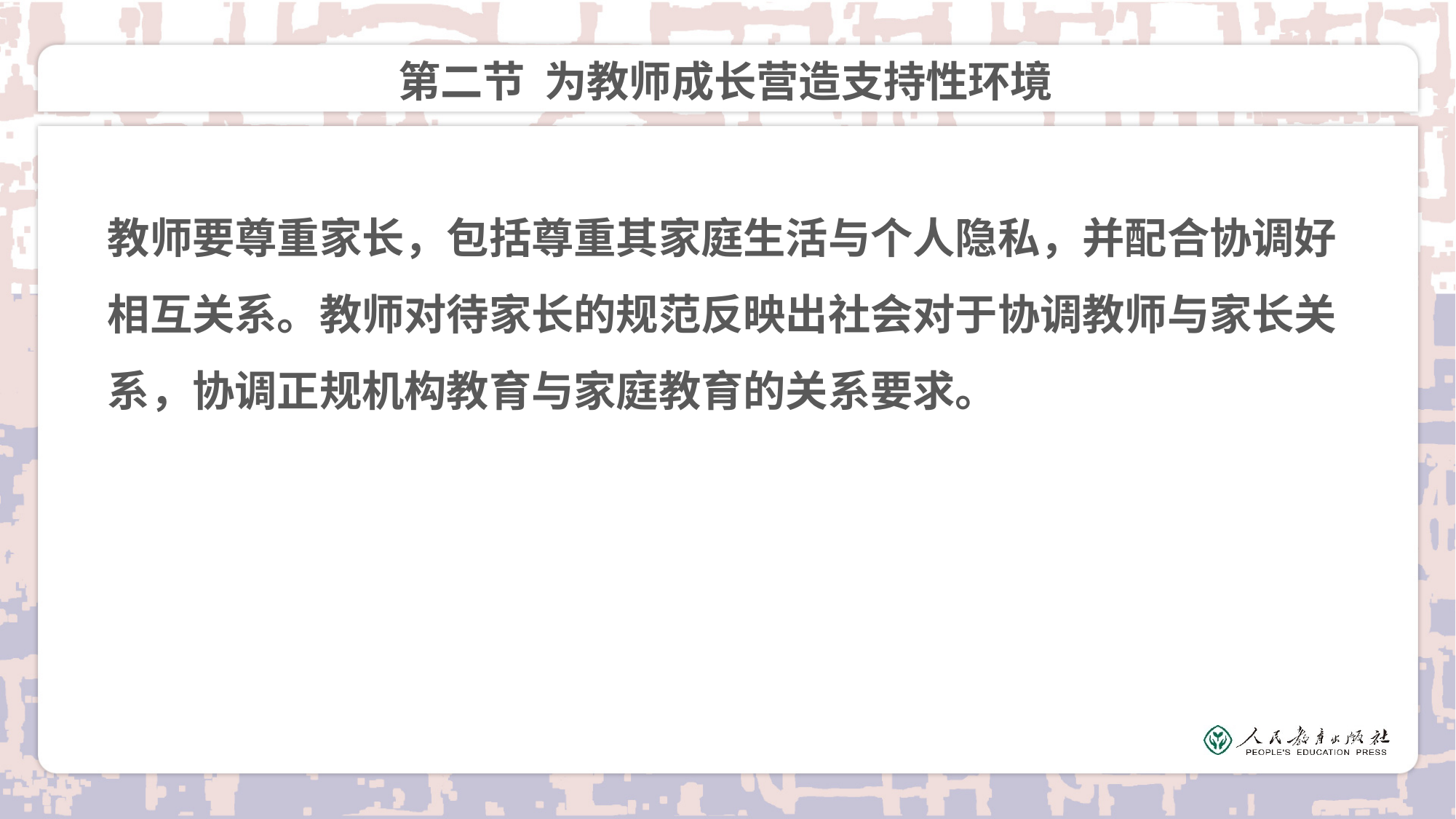

# 第二节  为教师成长营造支持性环境
教师要尊重家长，包括尊重其家庭生活与个人隐私，并配合协调好相互关系。教师对待家长的规范反映出社会对于协调教师与家长关系，协调正规机构教育与家庭教育的关系要求。